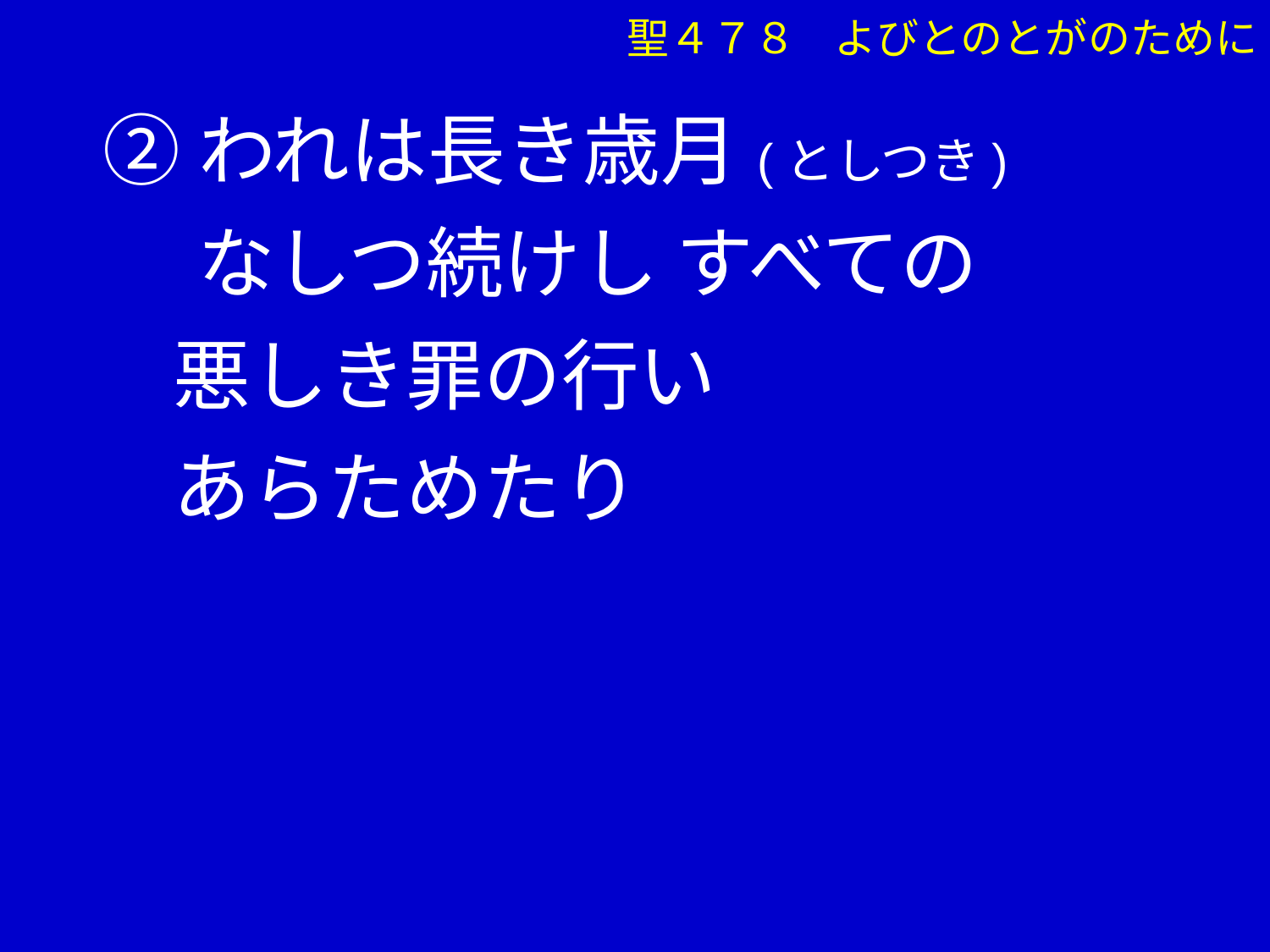

②われは長き歳月(としつき)
　 なしつ続けし すべての
   悪しき罪の行い
   あらためたり

聖４７８    よびとのとがのために